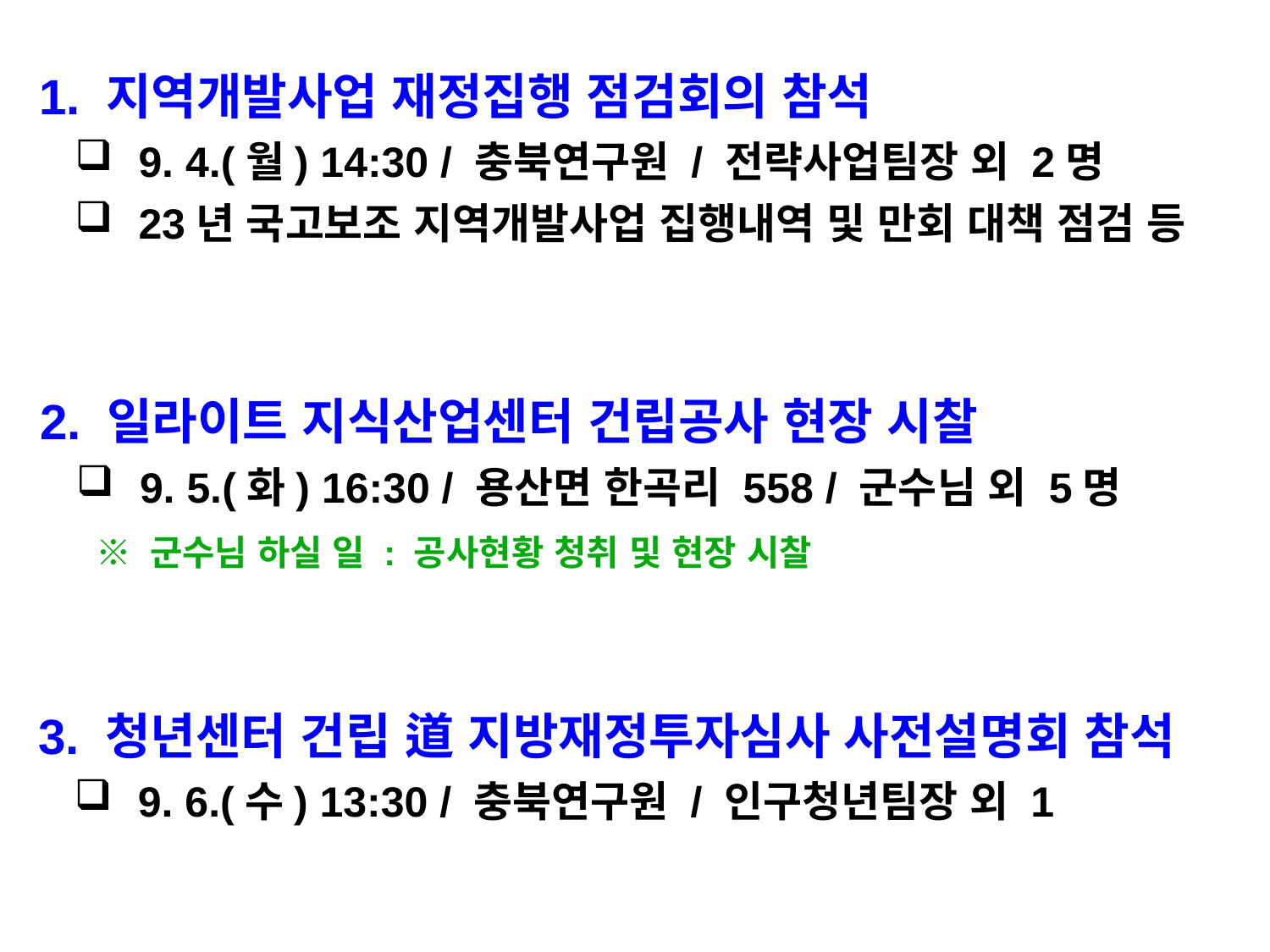

1. 지역개발사업 재정집행 점검회의 참석
9. 4.(월) 14:30 / 충북연구원 / 전략사업팀장 외 2명
23년 국고보조 지역개발사업 집행내역 및 만회 대책 점검 등
  2. 일라이트 지식산업센터 건립공사 현장 시찰
9. 5.(화) 16:30 / 용산면 한곡리 558 / 군수님 외 5명
  ※ 군수님 하실 일 : 공사현황 청취 및 현장 시찰
  3. 청년센터 건립 道 지방재정투자심사 사전설명회 참석
9. 6.(수) 13:30 / 충북연구원 / 인구청년팀장 외 1